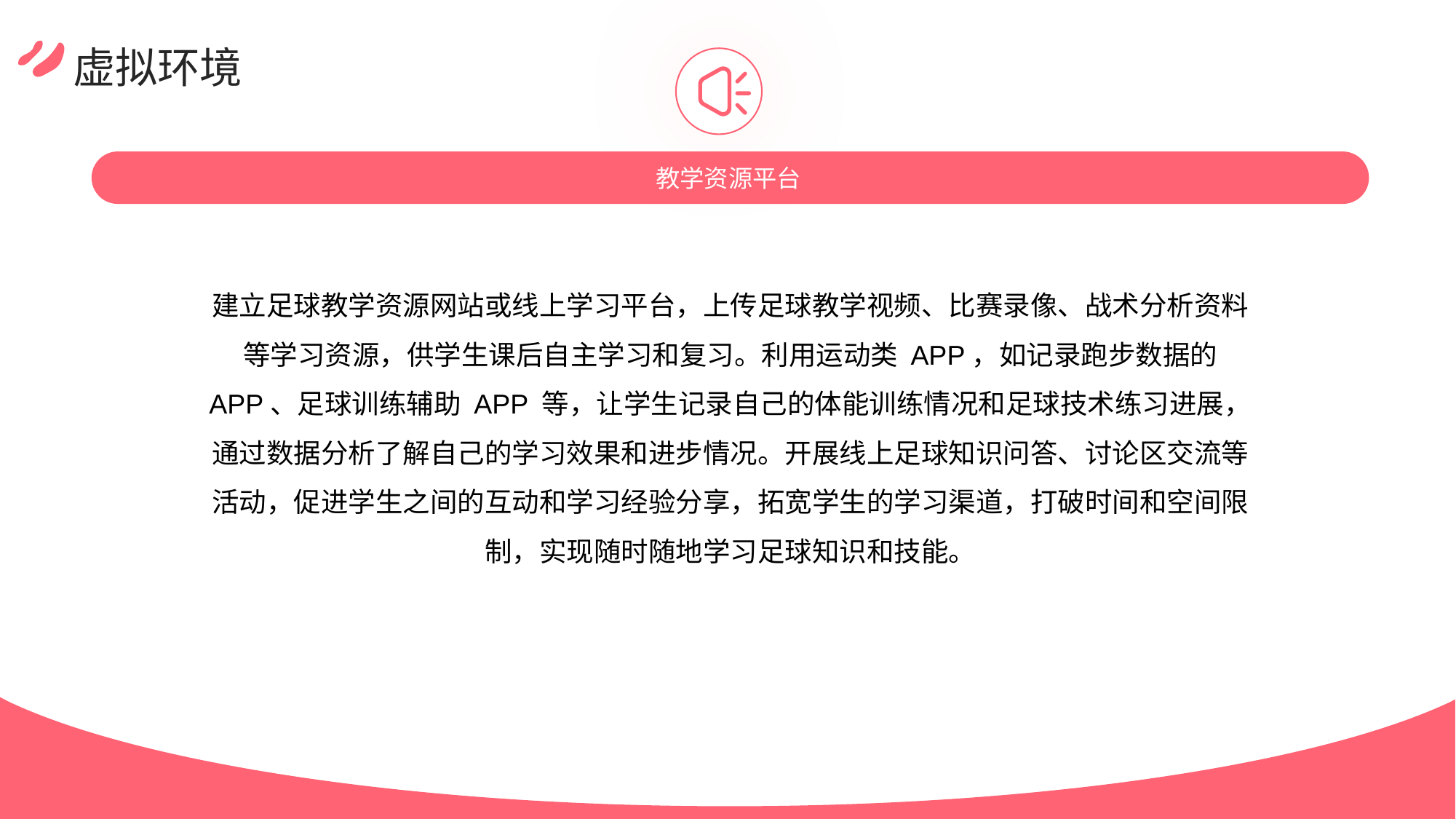

虚拟环境

教学资源平台
建立足球教学资源网站或线上学习平台，上传足球教学视频、比赛录像、战术分析资料等学习资源，供学生课后自主学习和复习。利用运动类 APP，如记录跑步数据的 APP、足球训练辅助 APP 等，让学生记录自己的体能训练情况和足球技术练习进展，通过数据分析了解自己的学习效果和进步情况。开展线上足球知识问答、讨论区交流等活动，促进学生之间的互动和学习经验分享，拓宽学生的学习渠道，打破时间和空间限制，实现随时随地学习足球知识和技能。